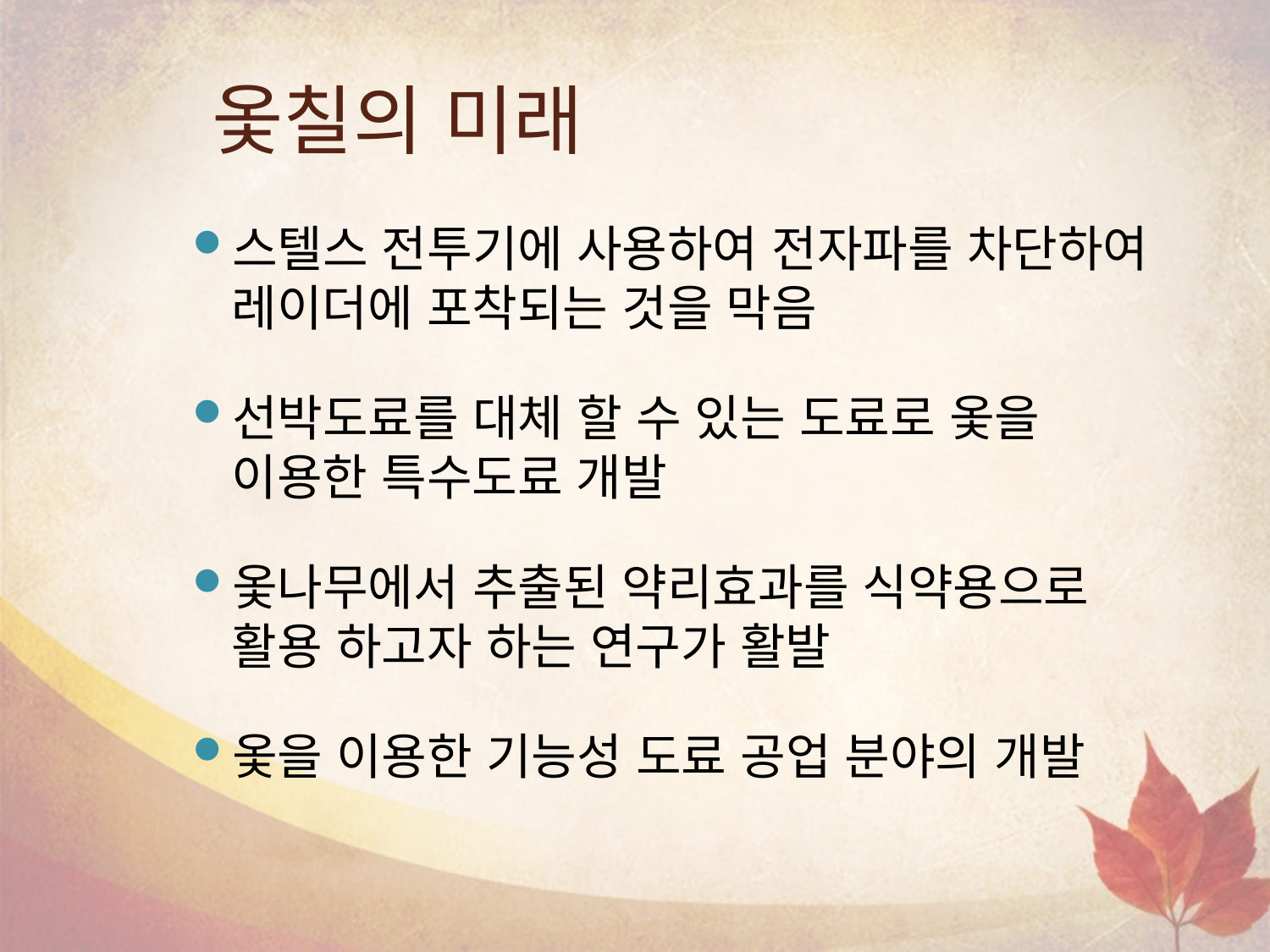

# 옻칠의 미래
스텔스 전투기에 사용하여 전자파를 차단하여 레이더에 포착되는 것을 막음

선박도료를 대체 할 수 있는 도료로 옻을 이용한 특수도료 개발

옻나무에서 추출된 약리효과를 식약용으로 활용 하고자 하는 연구가 활발

옻을 이용한 기능성 도료 공업 분야의 개발